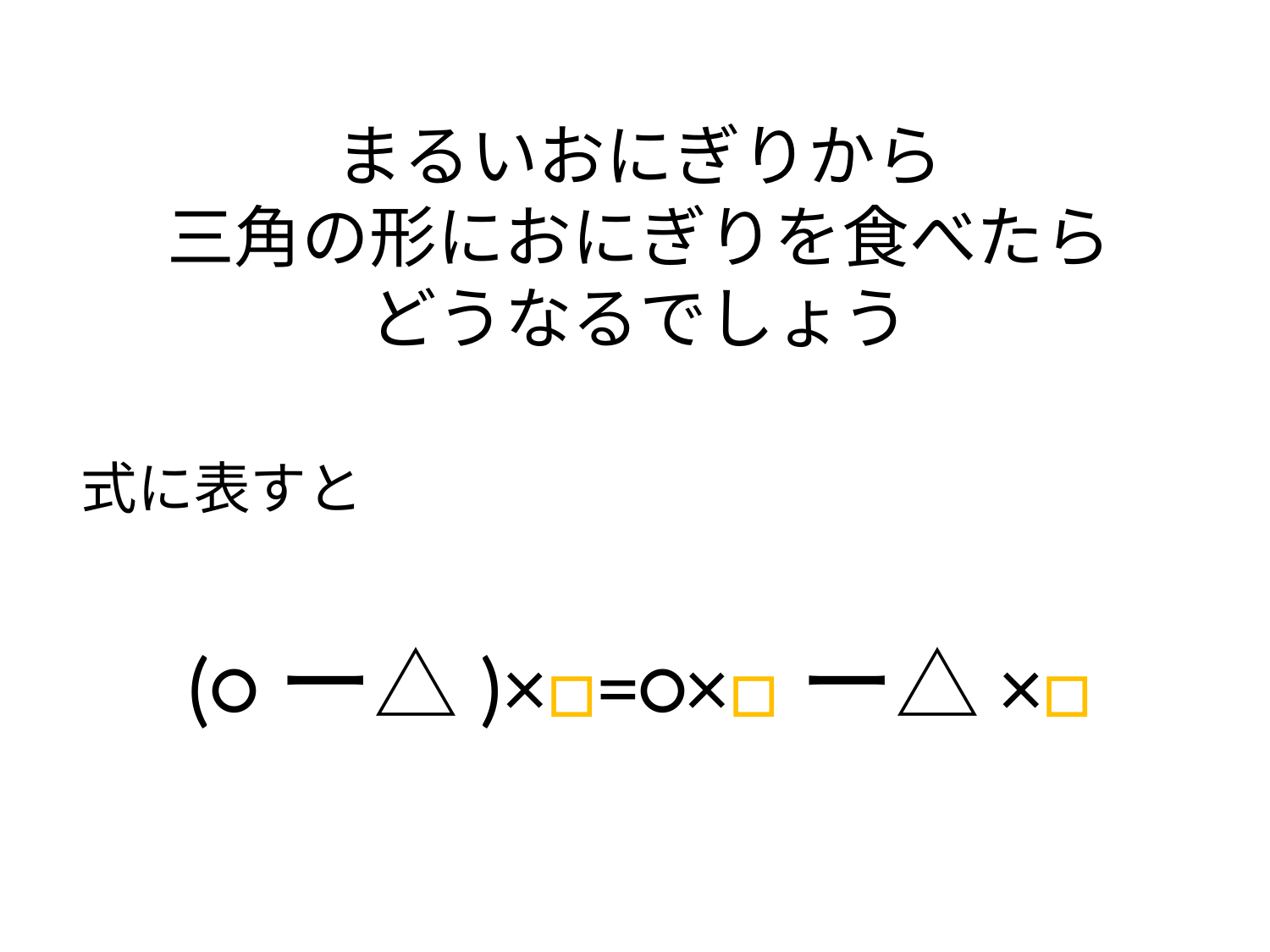

# まるいおにぎりから 三角の形におにぎりを食べたら どうなるでしょう
式に表すと
(○ー△)×□=○×□ー△×□